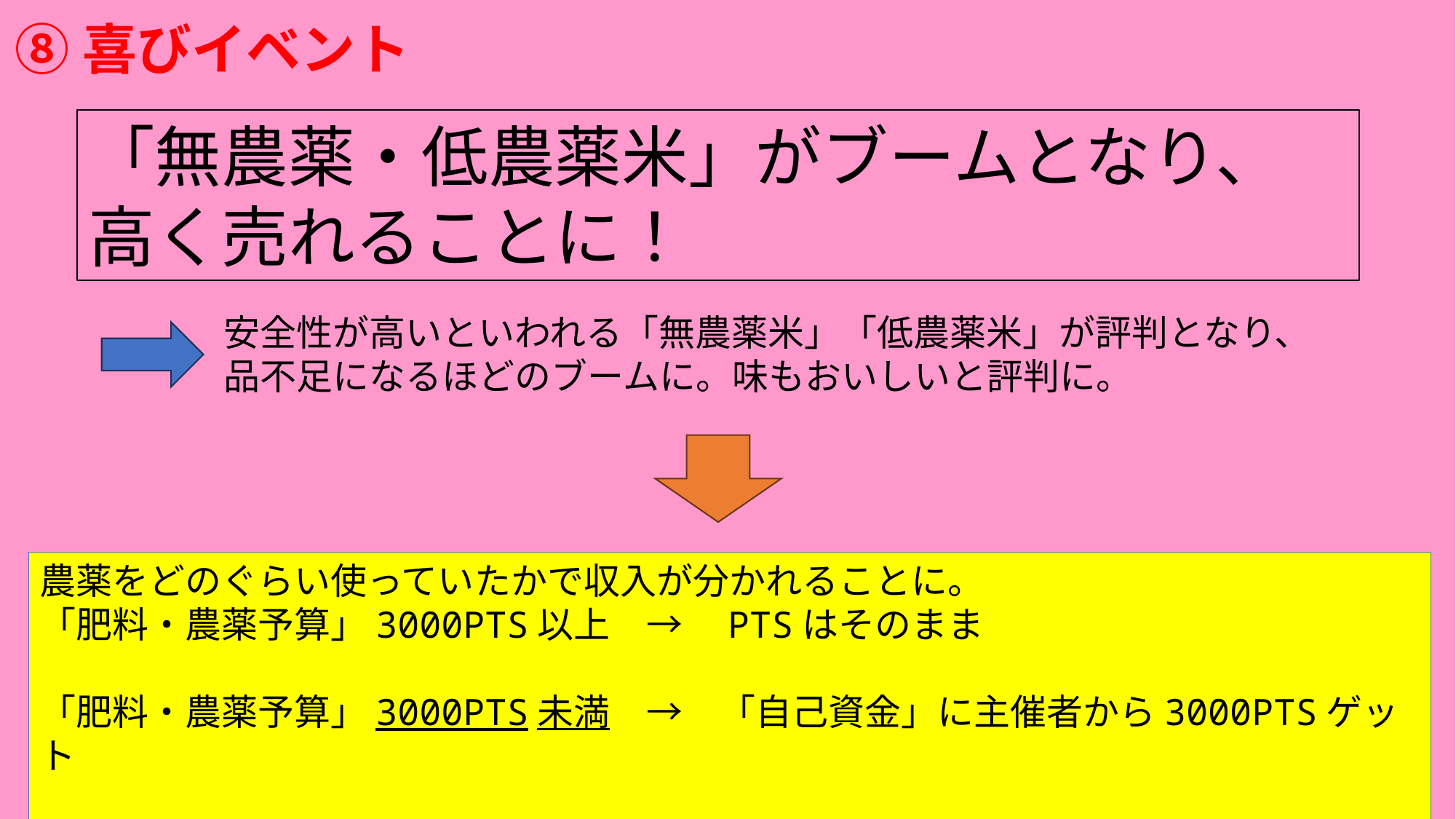

⑧喜びイベント
「無農薬・低農薬米」がブームとなり、高く売れることに！
安全性が高いといわれる「無農薬米」「低農薬米」が評判となり、品不足になるほどのブームに。味もおいしいと評判に。

農薬をどのぐらい使っていたかで収入が分かれることに。
「肥料・農薬予算」3000PTS以上　→　PTSはそのまま

「肥料・農薬予算」3000PTS未満　→　「自己資金」に主催者から3000PTSゲット